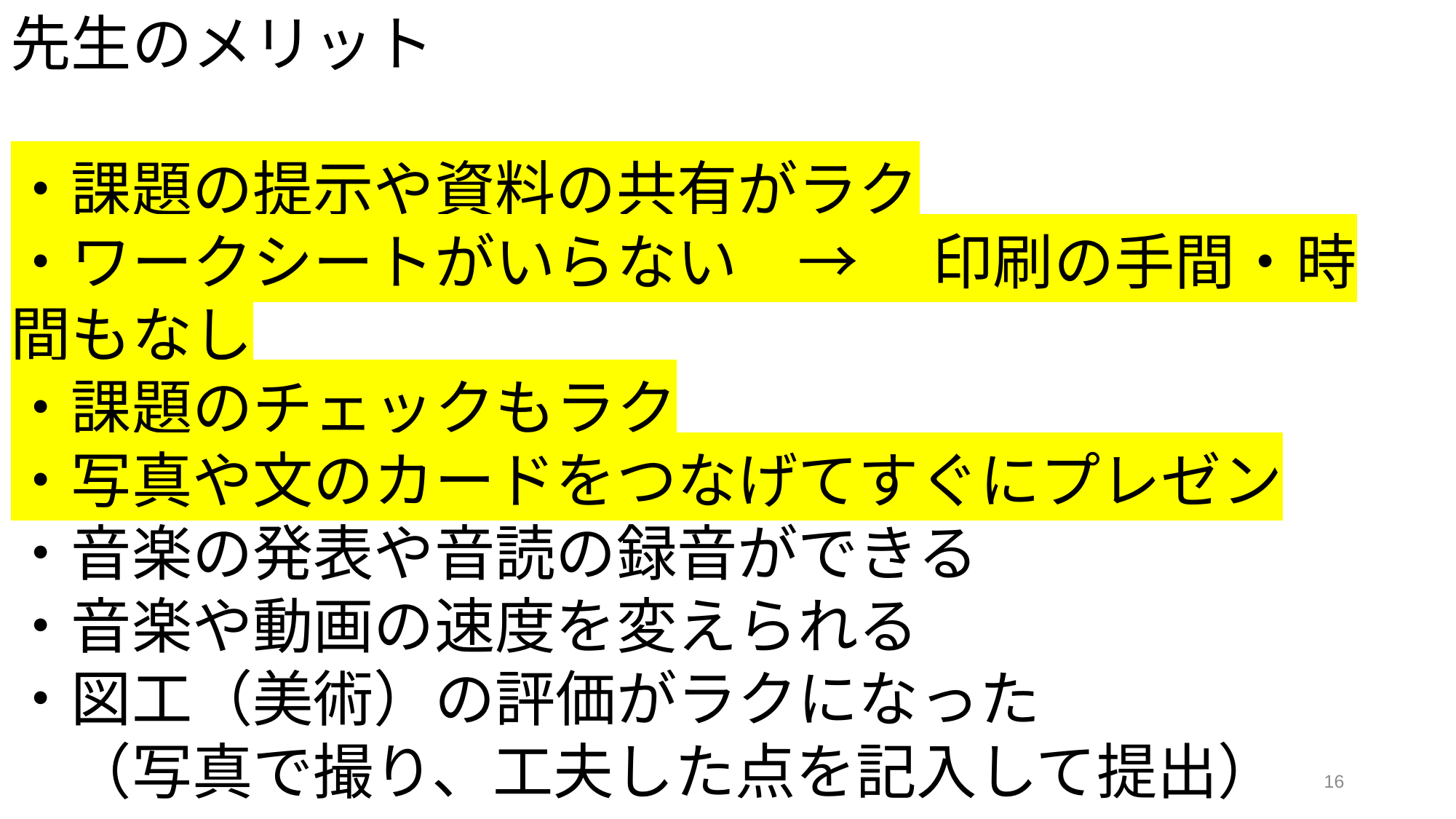

先生のメリット

・課題の提示や資料の共有がラク
・ワークシートがいらない　→ 　印刷の手間・時間もなし
・課題のチェックもラク
・写真や文のカードをつなげてすぐにプレゼン
・音楽の発表や音読の録音ができる
・音楽や動画の速度を変えられる
・図工（美術）の評価がラクになった
　（写真で撮り、工夫した点を記入して提出）
16